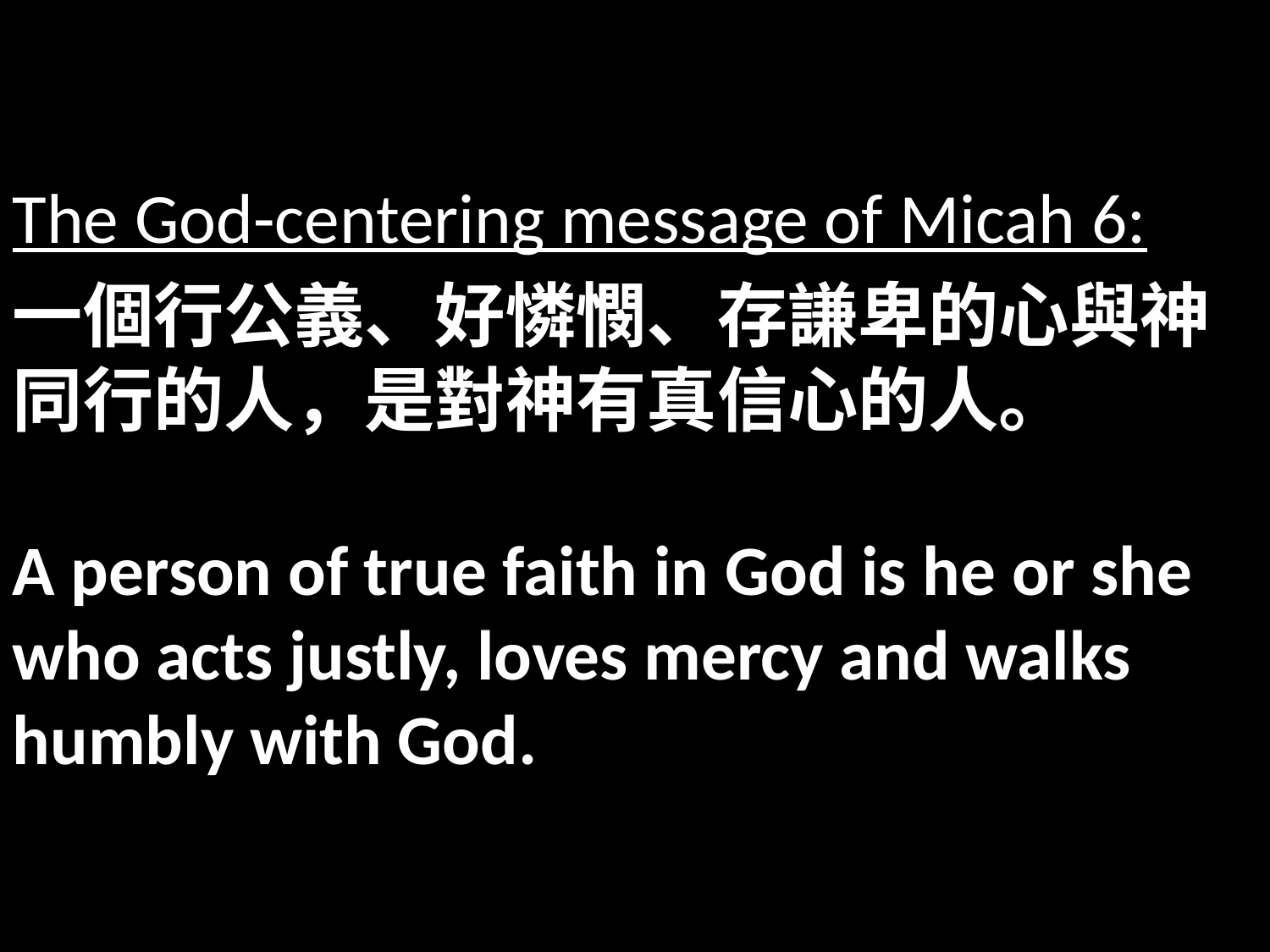

The God-centering message of Micah 6:
一個行公義、好憐憫、存謙卑的心與神同行的人，是對神有真信心的人。
A person of true faith in God is he or she who acts justly, loves mercy and walks humbly with God.